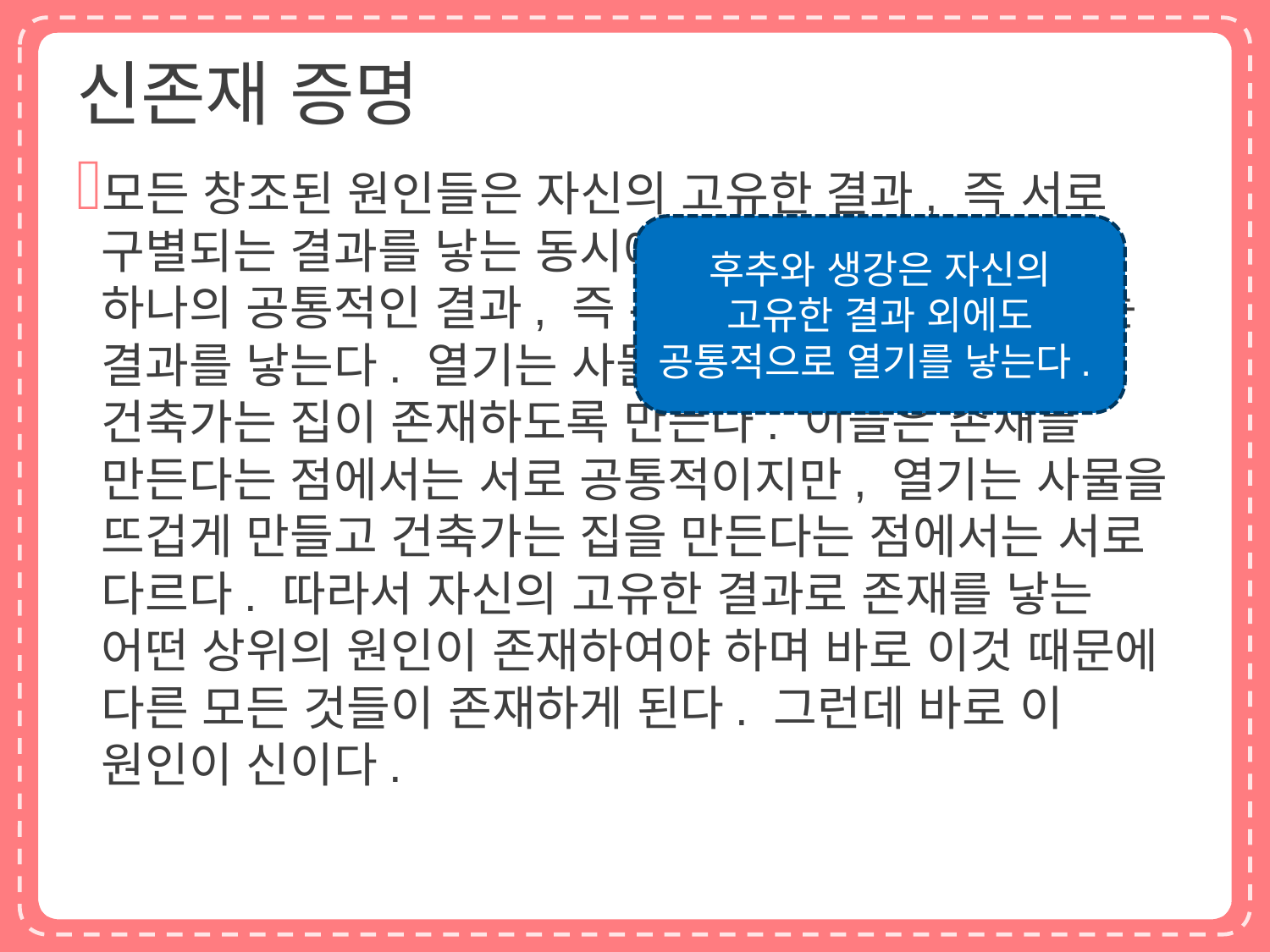

# 신존재 증명
모든 창조된 원인들은 자신의 고유한 결과, 즉 서로 구별되는 결과를 낳는 동시에 또한 모두가 공유하는 하나의 공통적인 결과, 즉 무언가를 존재하게 만드는 결과를 낳는다. 열기는 사물들을 뜨겁게 만들며, 건축가는 집이 존재하도록 만든다. 이들은 존재를 만든다는 점에서는 서로 공통적이지만, 열기는 사물을 뜨겁게 만들고 건축가는 집을 만든다는 점에서는 서로 다르다. 따라서 자신의 고유한 결과로 존재를 낳는 어떤 상위의 원인이 존재하여야 하며 바로 이것 때문에 다른 모든 것들이 존재하게 된다. 그런데 바로 이 원인이 신이다.
후추와 생강은 자신의 고유한 결과 외에도 공통적으로 열기를 낳는다.